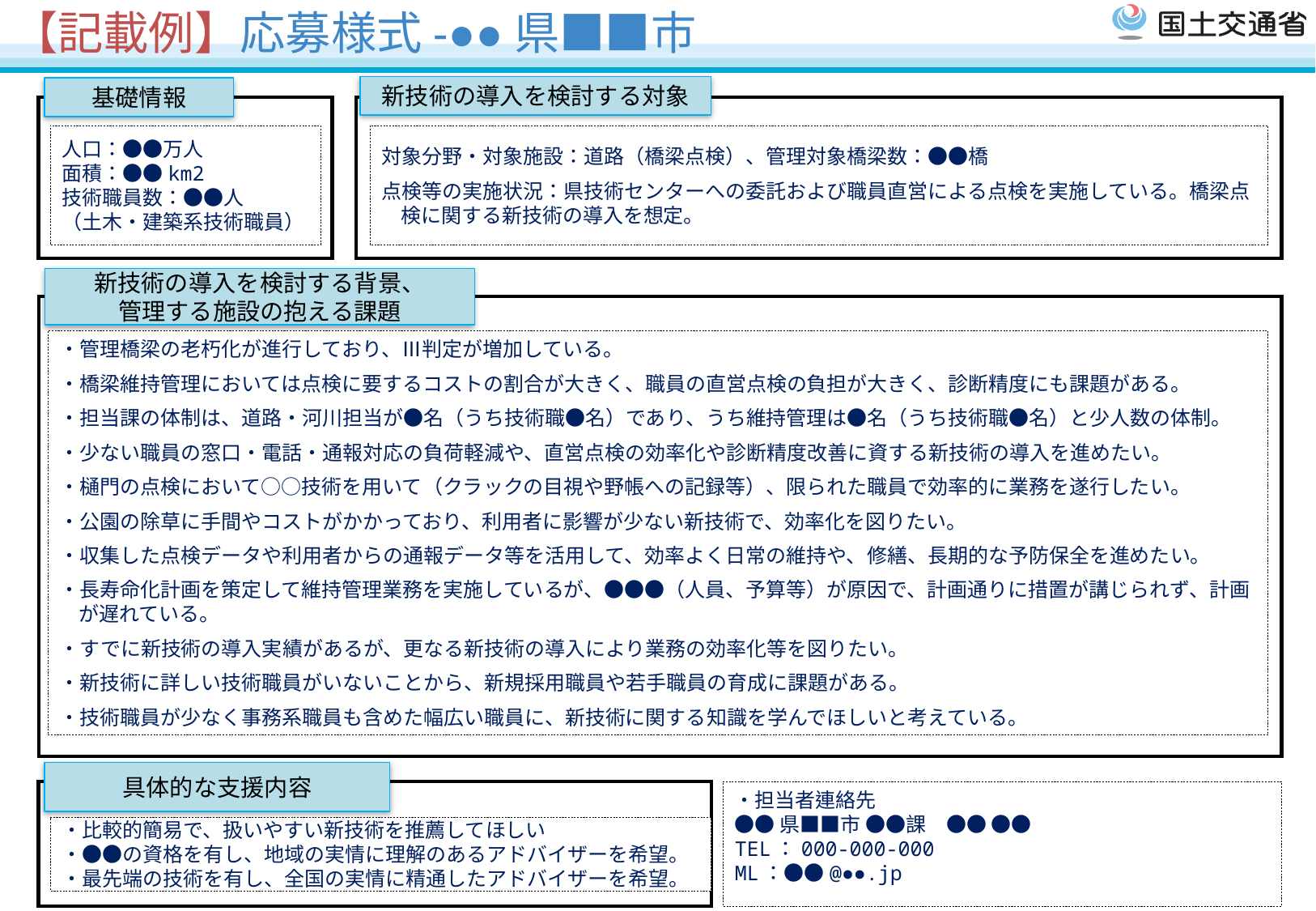

【記載例】応募様式-●●県■■市
新技術の導入を検討する対象
基礎情報

人口：●●万人
面積：●●km2
技術職員数：●●人
（土木・建築系技術職員）
対象分野・対象施設：道路（橋梁点検）、管理対象橋梁数：●●橋
点検等の実施状況：県技術センターへの委託および職員直営による点検を実施している。橋梁点検に関する新技術の導入を想定。
新技術の導入を検討する背景、
管理する施設の抱える課題

・管理橋梁の老朽化が進行しており、Ⅲ判定が増加している。
・橋梁維持管理においては点検に要するコストの割合が大きく、職員の直営点検の負担が大きく、診断精度にも課題がある。
・担当課の体制は、道路・河川担当が●名（うち技術職●名）であり、うち維持管理は●名（うち技術職●名）と少人数の体制。
・少ない職員の窓口・電話・通報対応の負荷軽減や、直営点検の効率化や診断精度改善に資する新技術の導入を進めたい。
・樋門の点検において○○技術を用いて（クラックの目視や野帳への記録等）、限られた職員で効率的に業務を遂行したい。
・公園の除草に手間やコストがかかっており、利用者に影響が少ない新技術で、効率化を図りたい。
・収集した点検データや利用者からの通報データ等を活用して、効率よく日常の維持や、修繕、長期的な予防保全を進めたい。
・長寿命化計画を策定して維持管理業務を実施しているが、●●●（人員、予算等）が原因で、計画通りに措置が講じられず、計画が遅れている。
・すでに新技術の導入実績があるが、更なる新技術の導入により業務の効率化等を図りたい。
・新技術に詳しい技術職員がいないことから、新規採用職員や若手職員の育成に課題がある。
・技術職員が少なく事務系職員も含めた幅広い職員に、新技術に関する知識を学んでほしいと考えている。
具体的な支援内容

・担当者連絡先
●●県■■市 ●●課　●● ●●
TEL：000-000-000
ML：●●@●●.jp
・比較的簡易で、扱いやすい新技術を推薦してほしい
・●●の資格を有し、地域の実情に理解のあるアドバイザーを希望。
・最先端の技術を有し、全国の実情に精通したアドバイザーを希望。